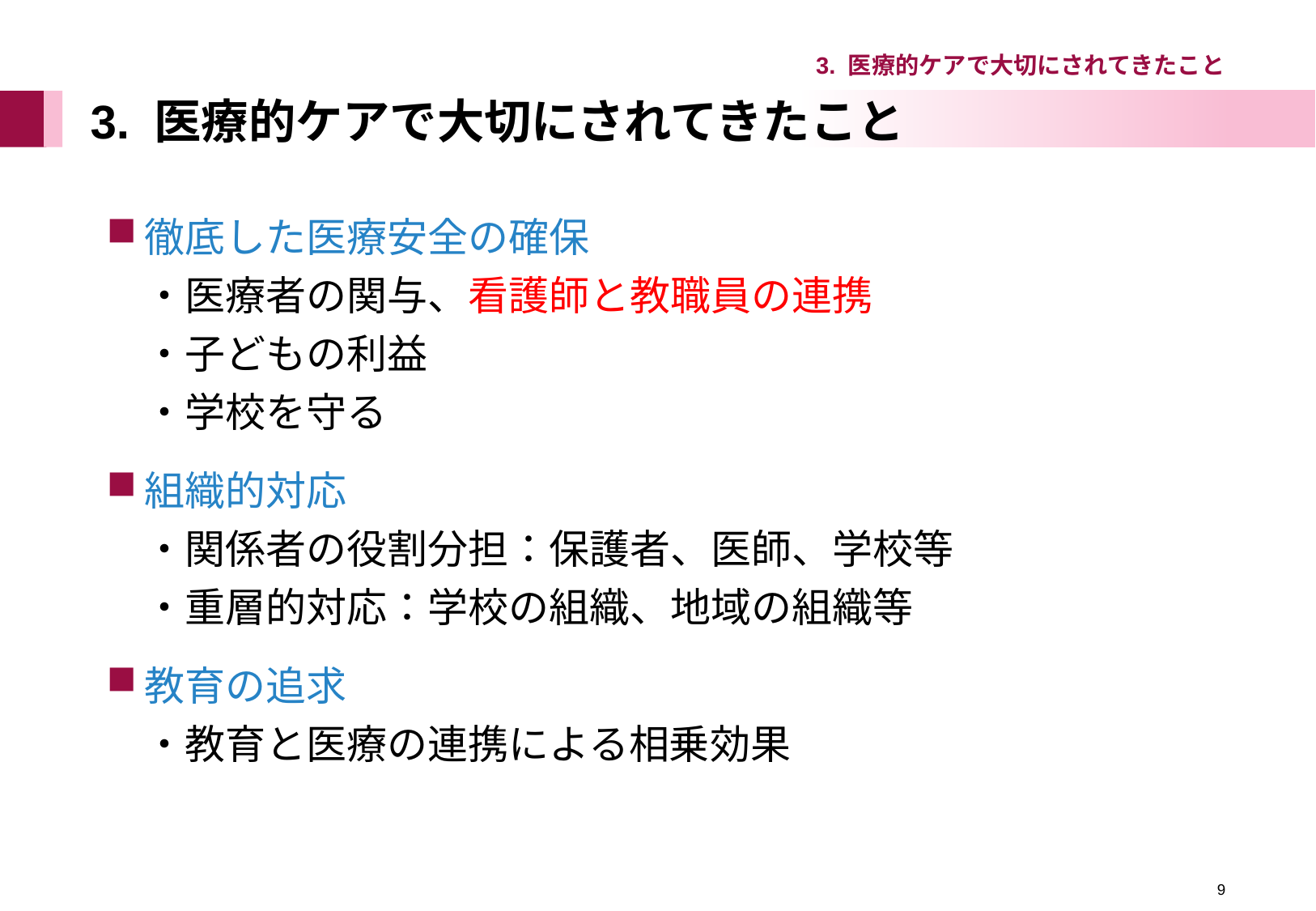

3. 医療的ケアで大切にされてきたこと
# 3. 医療的ケアで大切にされてきたこと
徹底した医療安全の確保
・医療者の関与、看護師と教職員の連携
・子どもの利益
・学校を守る
組織的対応
・関係者の役割分担：保護者、医師、学校等
・重層的対応：学校の組織、地域の組織等
教育の追求
・教育と医療の連携による相乗効果
　　　　　　　　　　　　　　　　　9